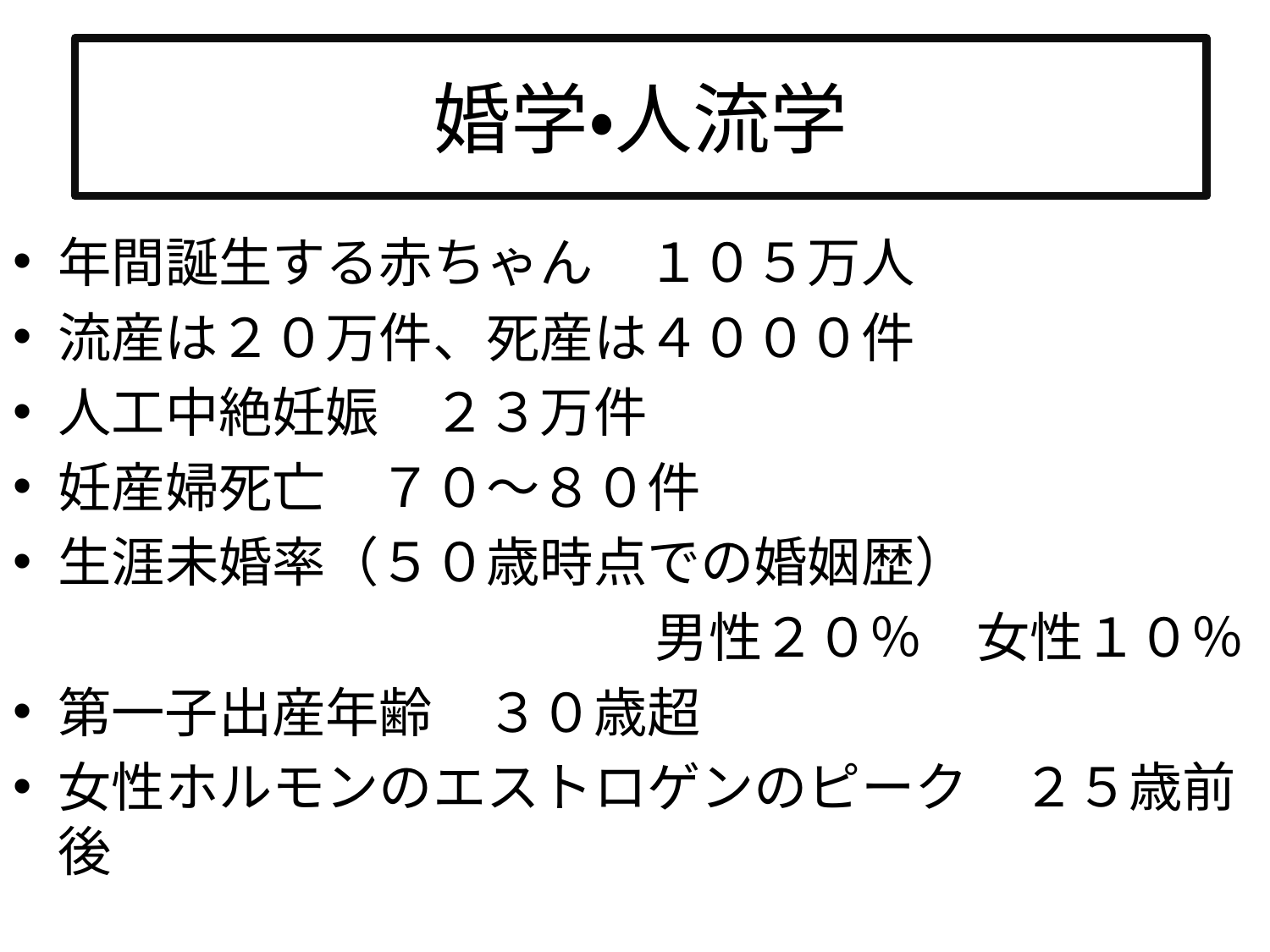

# 婚学・人流学
年間誕生する赤ちゃん　１０５万人
流産は２０万件、死産は４０００件
人工中絶妊娠　２３万件
妊産婦死亡　７０～８０件
生涯未婚率（５０歳時点での婚姻歴）
　　　　　　　　　　　　男性２０％　女性１０％
第一子出産年齢　３０歳超
女性ホルモンのエストロゲンのピーク　２５歳前後